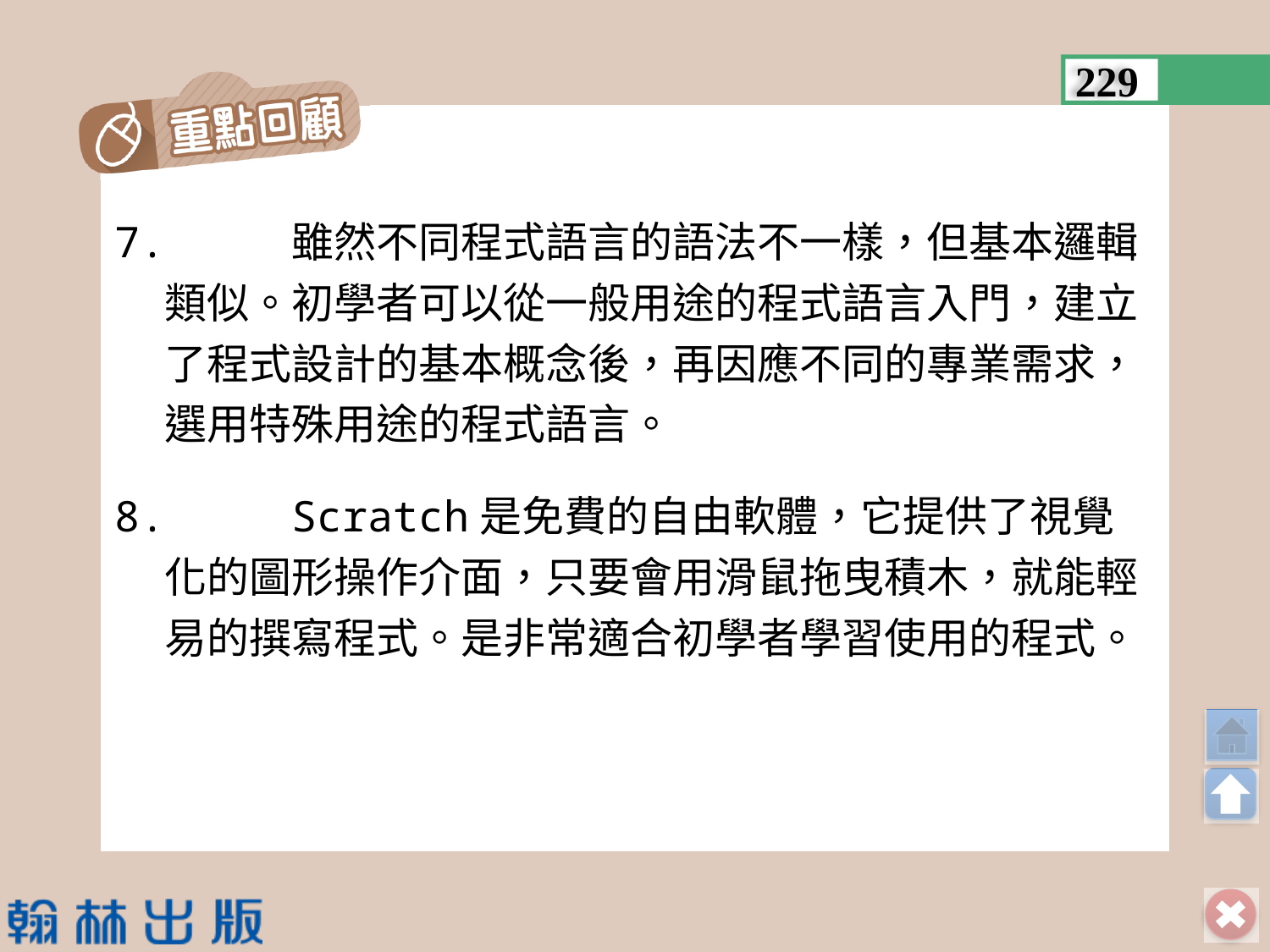

229
7.	雖然不同程式語言的語法不一樣，但基本邏輯類似。初學者可以從一般用途的程式語言入門，建立了程式設計的基本概念後，再因應不同的專業需求，選用特殊用途的程式語言。
8.	Scratch是免費的自由軟體，它提供了視覺化的圖形操作介面，只要會用滑鼠拖曳積木，就能輕易的撰寫程式。是非常適合初學者學習使用的程式。